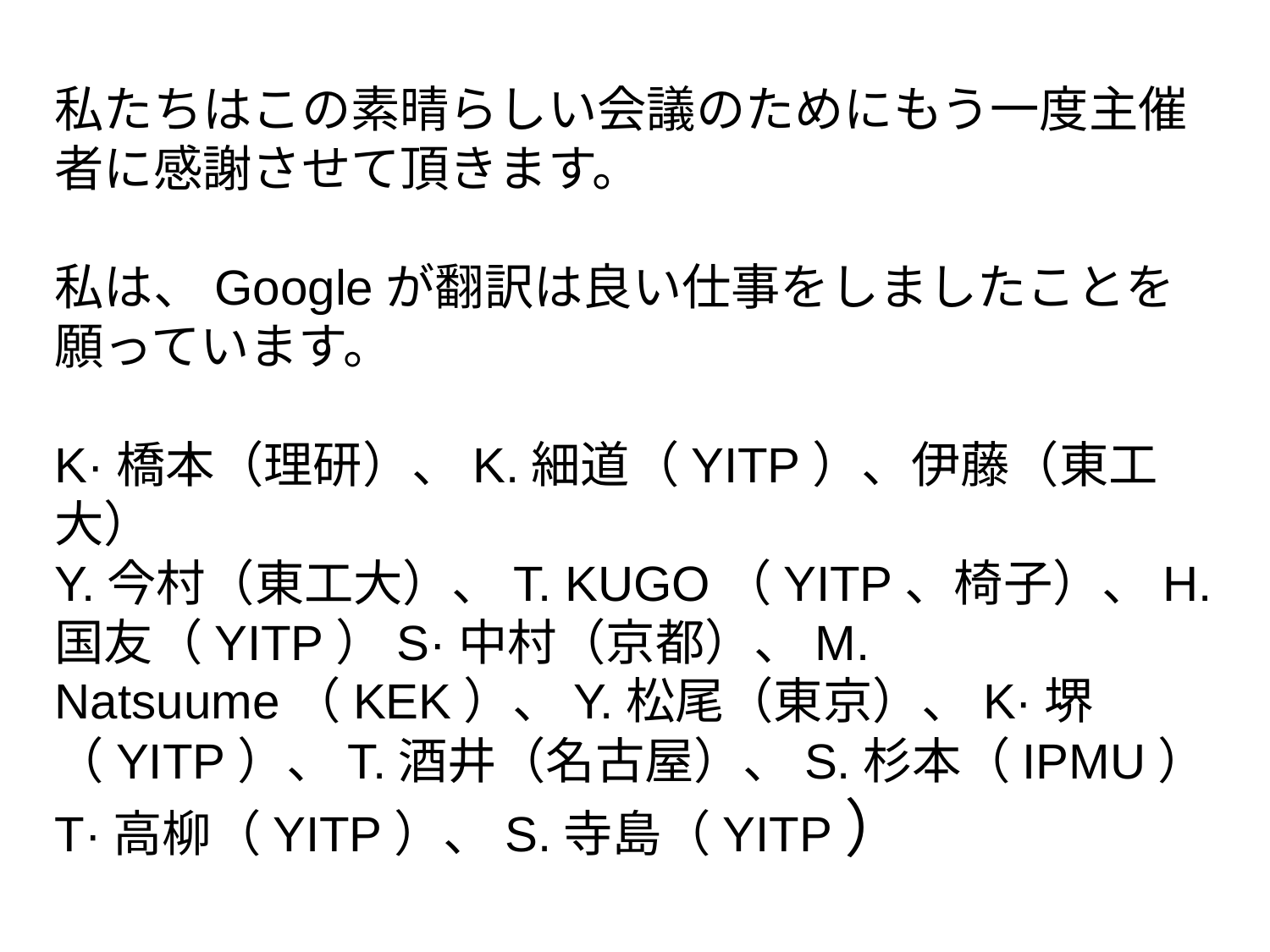

私たちはこの素晴らしい会議のためにもう一度主催者に感謝させて頂きます。

私は、Googleが翻訳は良い仕事をしましたことを願っています。

K·橋本（理研）、K.細道（YITP）、伊藤（東工大）
Y.今村（東工大）、T. KUGO（YITP、椅子）、H.国友（YITP）S·中村（京都）、M. Natsuume（KEK）、Y.松尾（東京）、K·堺（YITP）、T.酒井（名古屋）、S.杉本（IPMU）T·高柳（YITP）、S.寺島（YITP）